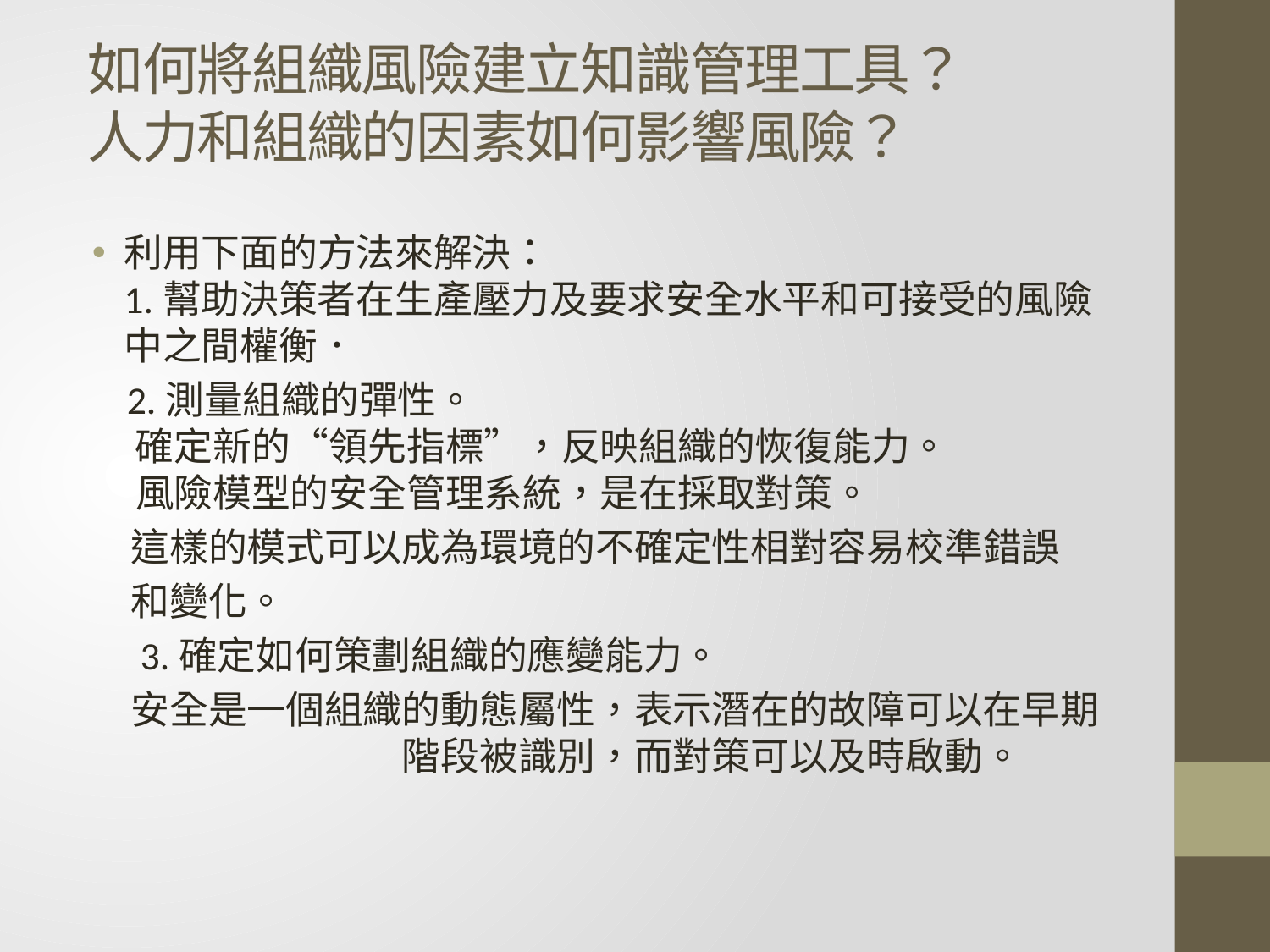

# 如何將組織風險建立知識管理工具？ 人力和組織的因素如何影響風險？
利用下面的方法來解決：
1.幫助決策者在生產壓力及要求安全水平和可接受的風險中之間權衡．
    2.測量組織的彈性。
     確定新的“領先指標”，反映組織的恢復能力。
     風險模型的安全管理系統，是在採取對策。
　這樣的模式可以成為環境的不確定性相對容易校準錯誤
　和變化。
　3.確定如何策劃組織的應變能力。
　安全是一個組織的動態屬性，表示潛在的故障可以在早期　　　　　　　　階段被識別，而對策可以及時啟動。